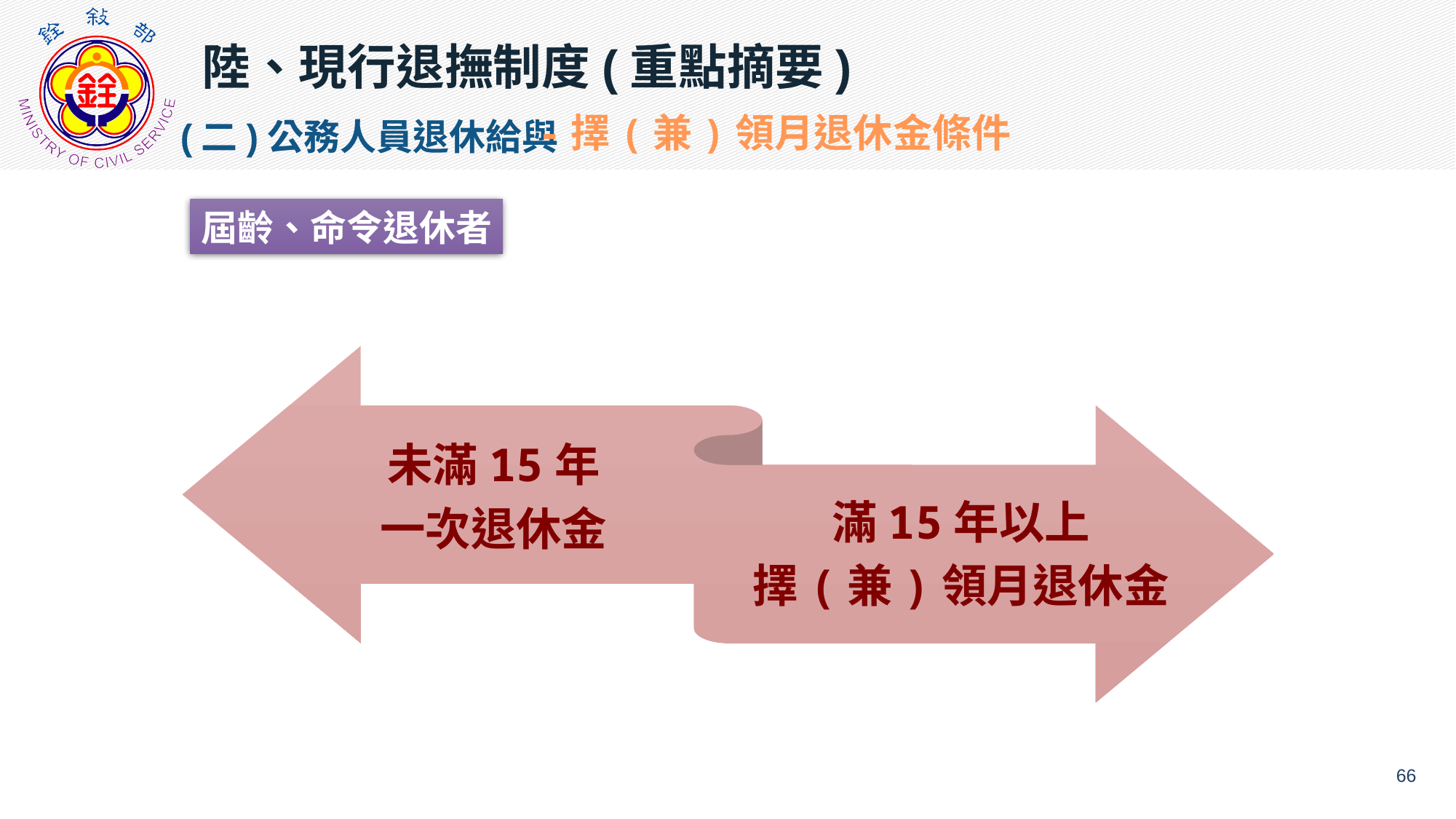

陸、現行退撫制度(重點摘要)
-擇(兼)領月退休金條件
(二)公務人員退休給與
屆齡、命令退休者

未滿15年
一次退休金
滿15年以上
擇(兼)領月退休金